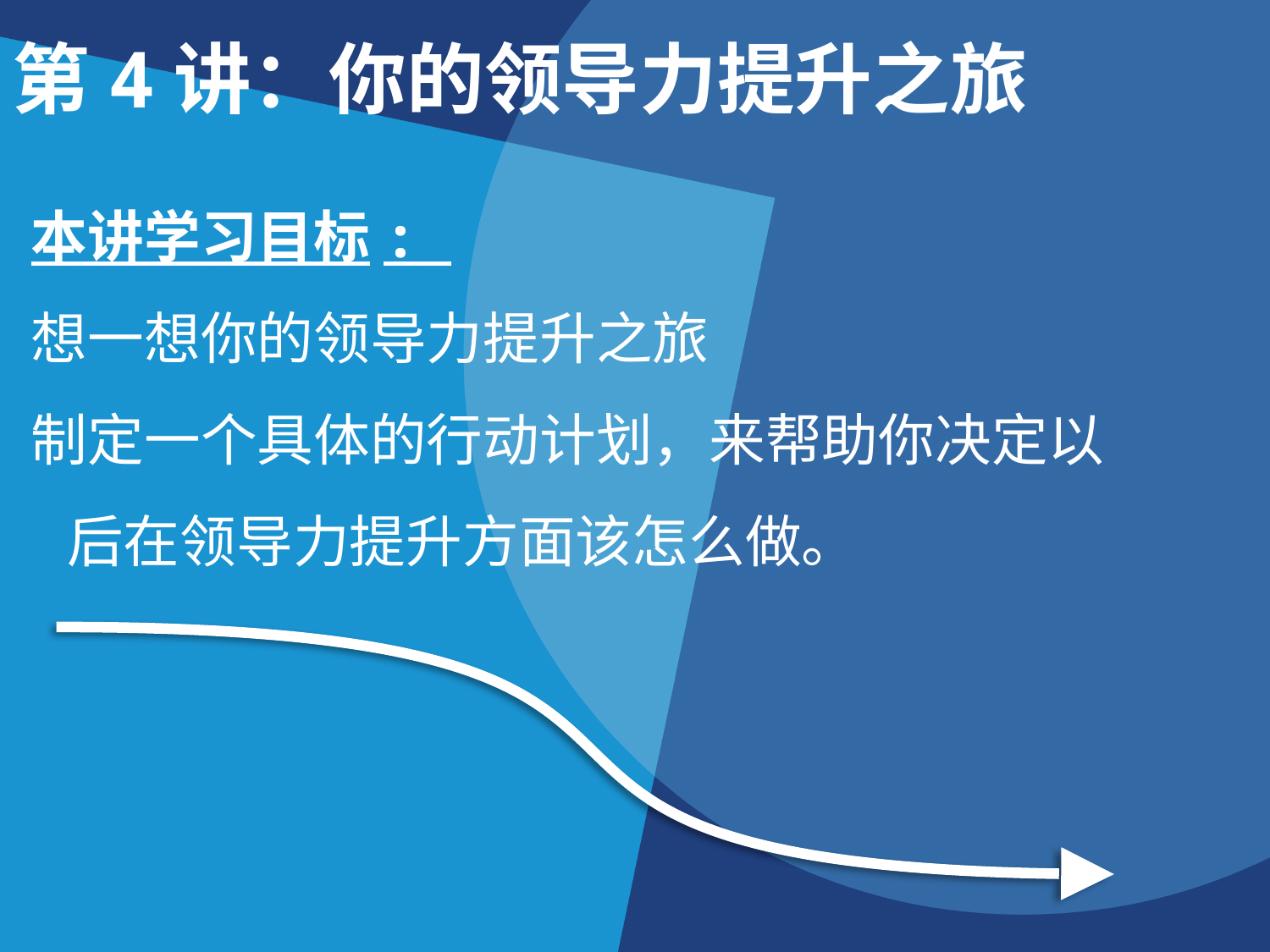

第4讲：你的领导力提升之旅
本讲学习目标:
想一想你的领导力提升之旅
制定一个具体的行动计划，来帮助你决定以后在领导力提升方面该怎么做。